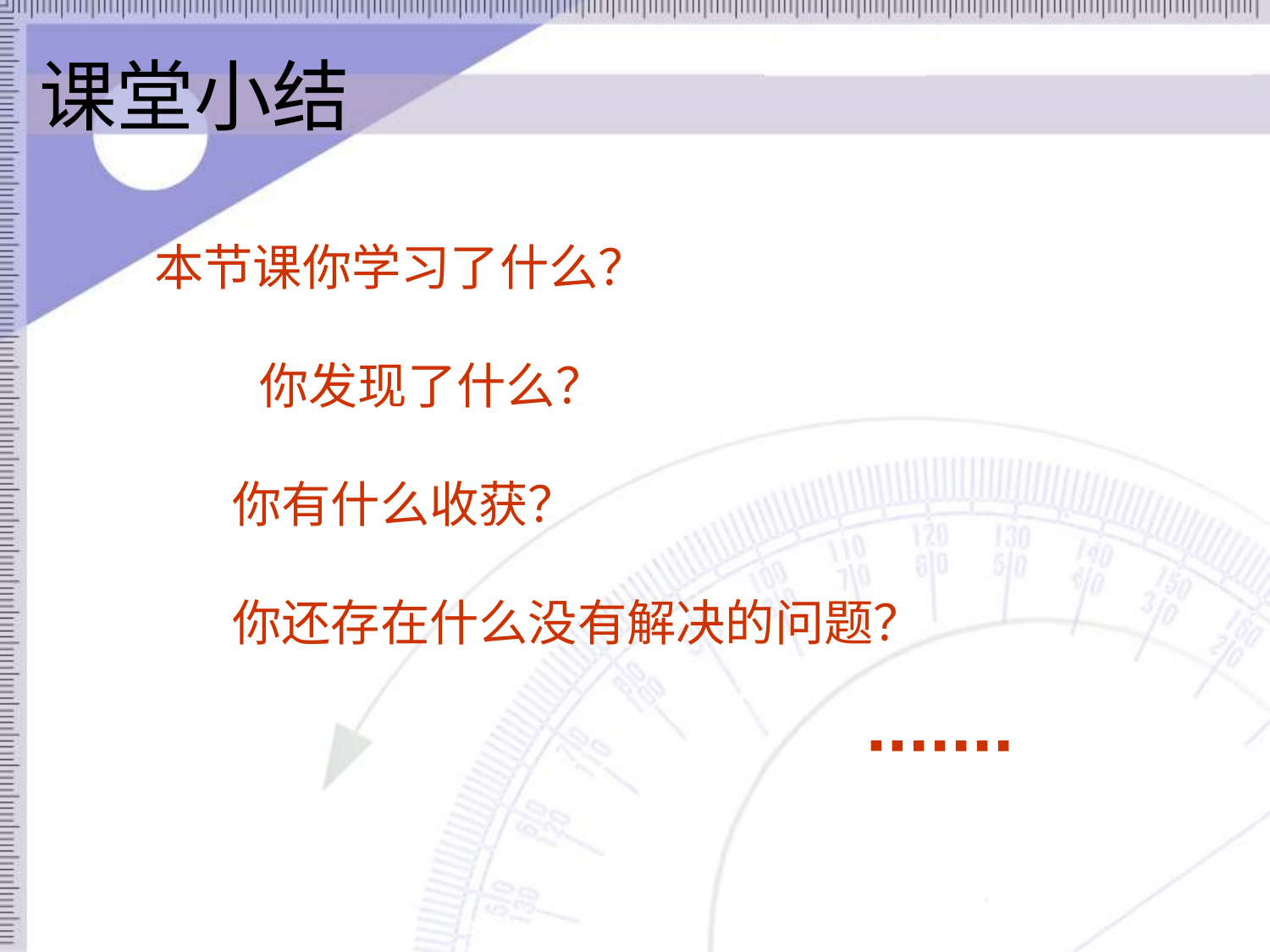

# 课堂小结
本节课你学习了什么？

    　你发现了什么？

      你有什么收获？

      你还存在什么没有解决的问题？